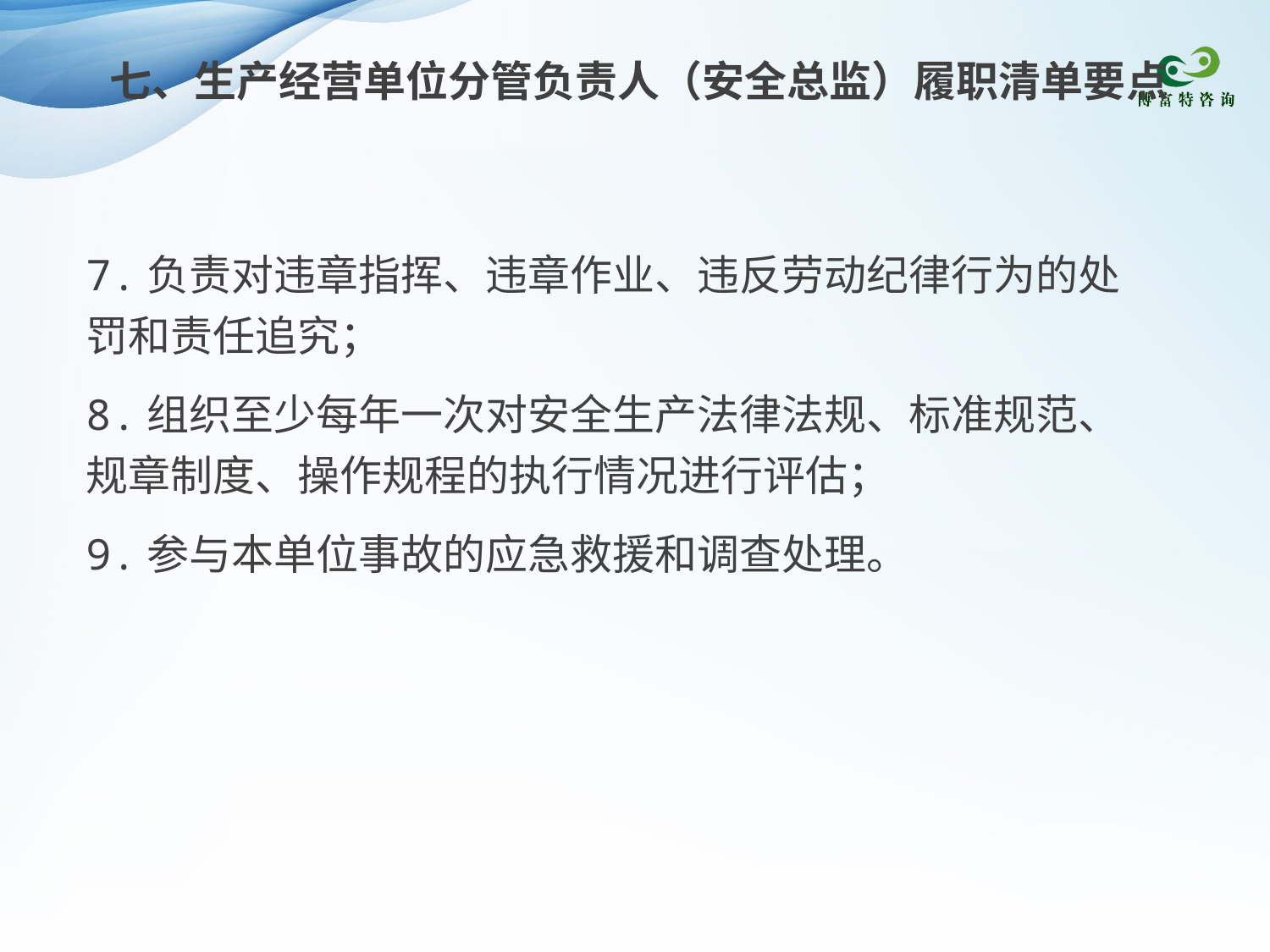

# 七、生产经营单位分管负责人（安全总监）履职清单要点

7.负责对违章指挥、违章作业、违反劳动纪律行为的处罚和责任追究；
8.组织至少每年一次对安全生产法律法规、标准规范、规章制度、操作规程的执行情况进行评估；
9.参与本单位事故的应急救援和调查处理。